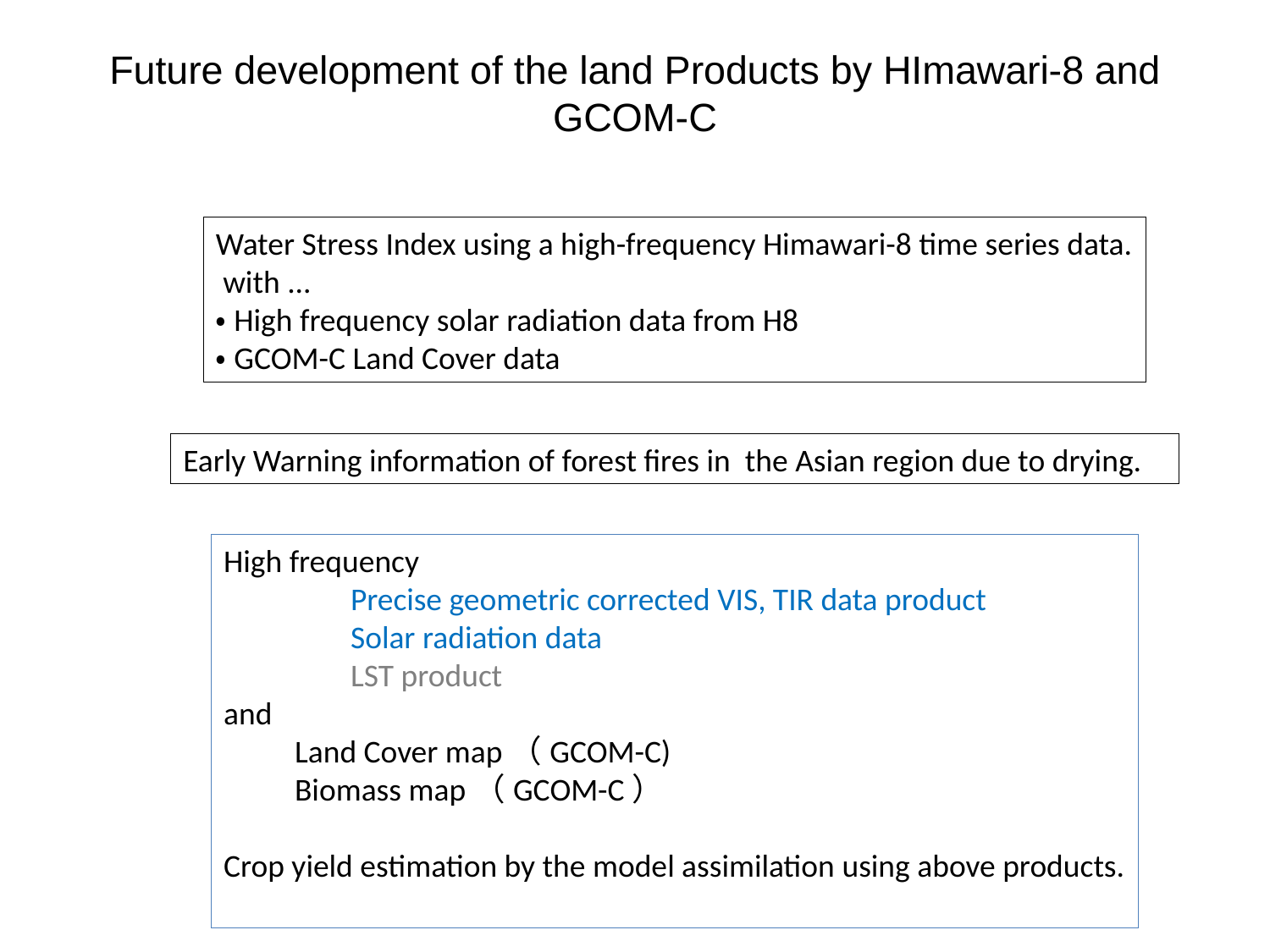

# Future development of the land Products by HImawari-8 and GCOM-C
Water Stress Index using a high-frequency Himawari-8 time series data.
 with ...
・High frequency solar radiation data from H8
・GCOM-C Land Cover data
Early Warning information of forest fires in  the Asian region due to drying.
High frequency
	Precise geometric corrected VIS, TIR data product
	Solar radiation data
	LST product
and
　　Land Cover map（GCOM-C)
　　Biomass map（GCOM-C）

Crop yield estimation by the model assimilation using above products.